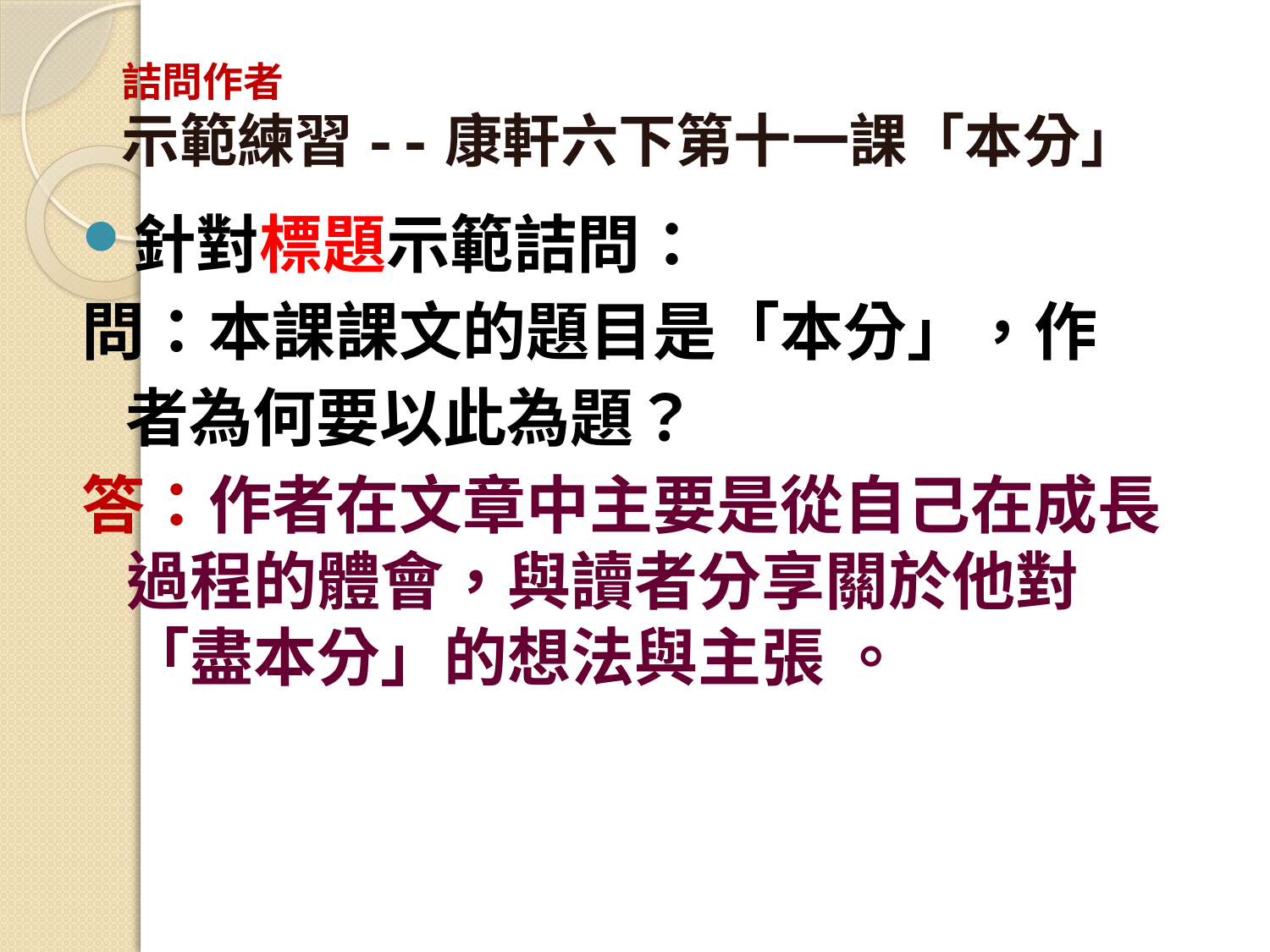

# 詰問作者 示範練習--康軒六下第十一課「本分」
針對標題示範詰問：
問：本課課文的題目是「本分」，作
  者為何要以此為題？
答：作者在文章中主要是從自己在成長過程的體會，與讀者分享關於他對「盡本分」的想法與主張 。